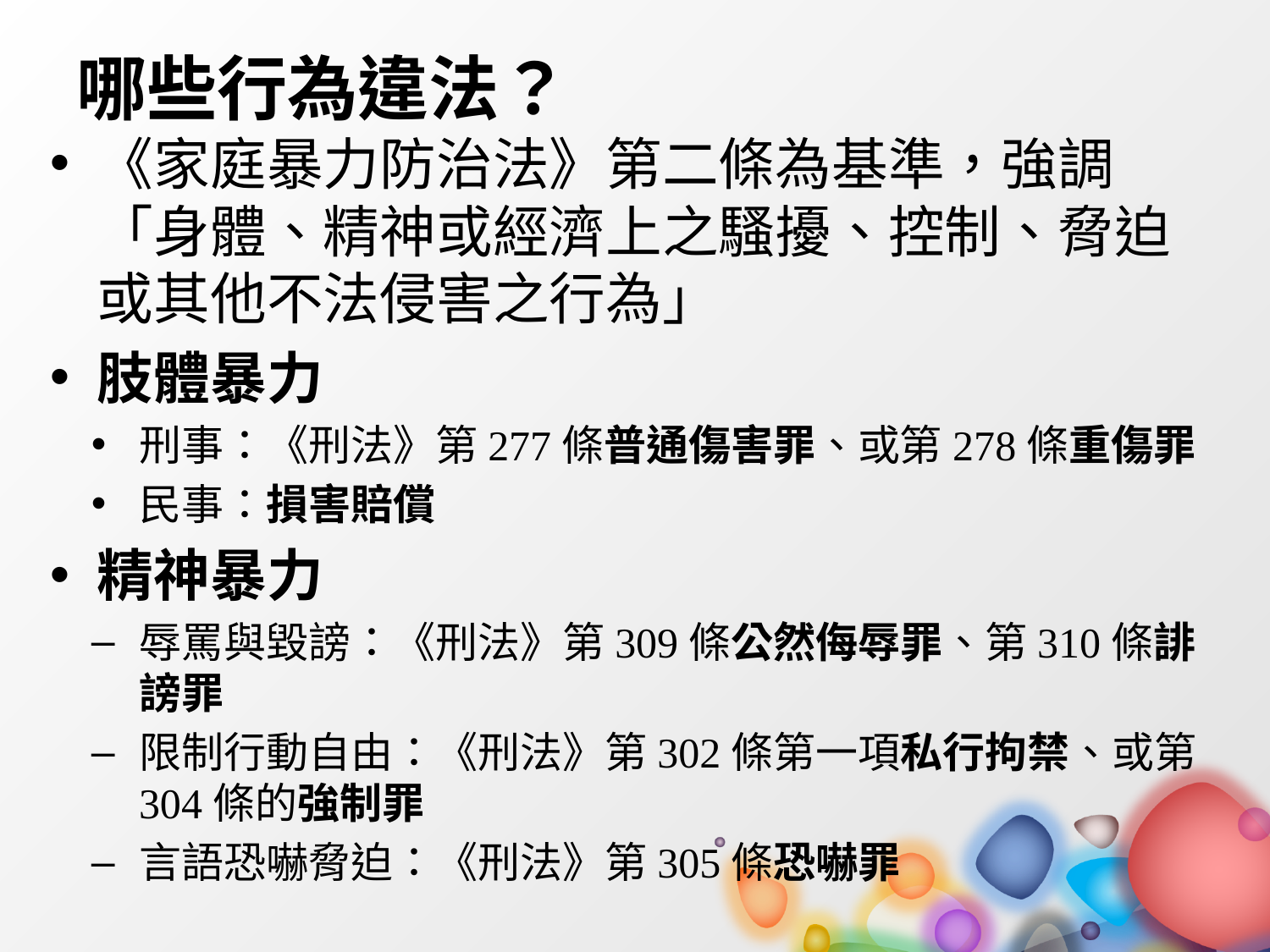

# 哪些行為違法？
《家庭暴力防治法》第二條為基準，強調「身體、精神或經濟上之騷擾、控制、脅迫或其他不法侵害之行為」
肢體暴力
刑事：《刑法》第277條普通傷害罪、或第278條重傷罪
民事：損害賠償
精神暴力
辱罵與毀謗：《刑法》第309條公然侮辱罪、第310條誹謗罪
限制行動自由：《刑法》第302條第一項私行拘禁、或第304條的強制罪
言語恐嚇脅迫：《刑法》第305條恐嚇罪